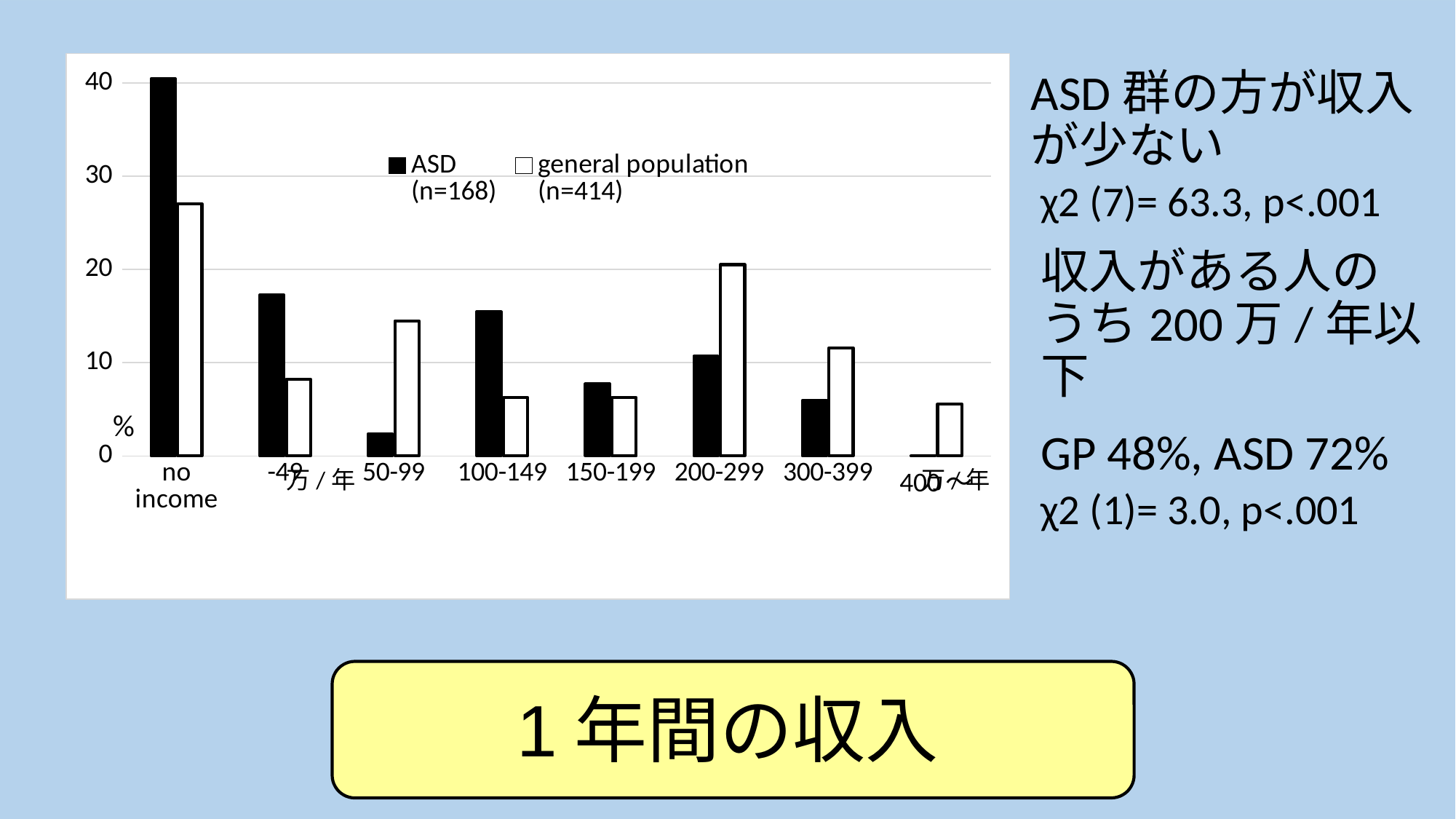

ASD群の方が収入が少ない

### Chart

| Category | ASD
(n=168) | general population
(n=414) |
|---|---|---|
| no income | 40.476190476190474 | 27.053140096618357 |
| -49 | 17.261904761904763 | 8.212560386473431 |
| 50-99 | 2.380952380952381 | 14.492753623188406 |
| 100-149 | 15.476190476190476 | 6.280193236714976 |
| 150-199 | 7.738095238095238 | 6.280193236714976 |
| 200-299 | 10.714285714285714 | 20.531400966183575 |
| 300-399 | 5.952380952380952 | 11.594202898550725 |
| 400～ | 0.0 | 5.555555555555555 |
χ2 (7)= 63.3, p<.001
収入がある人のうち200万/年以下
%
GP 48%, ASD 72%
χ2 (1)= 3.0, p<.001
万/年
万/年
# 1年間の収入